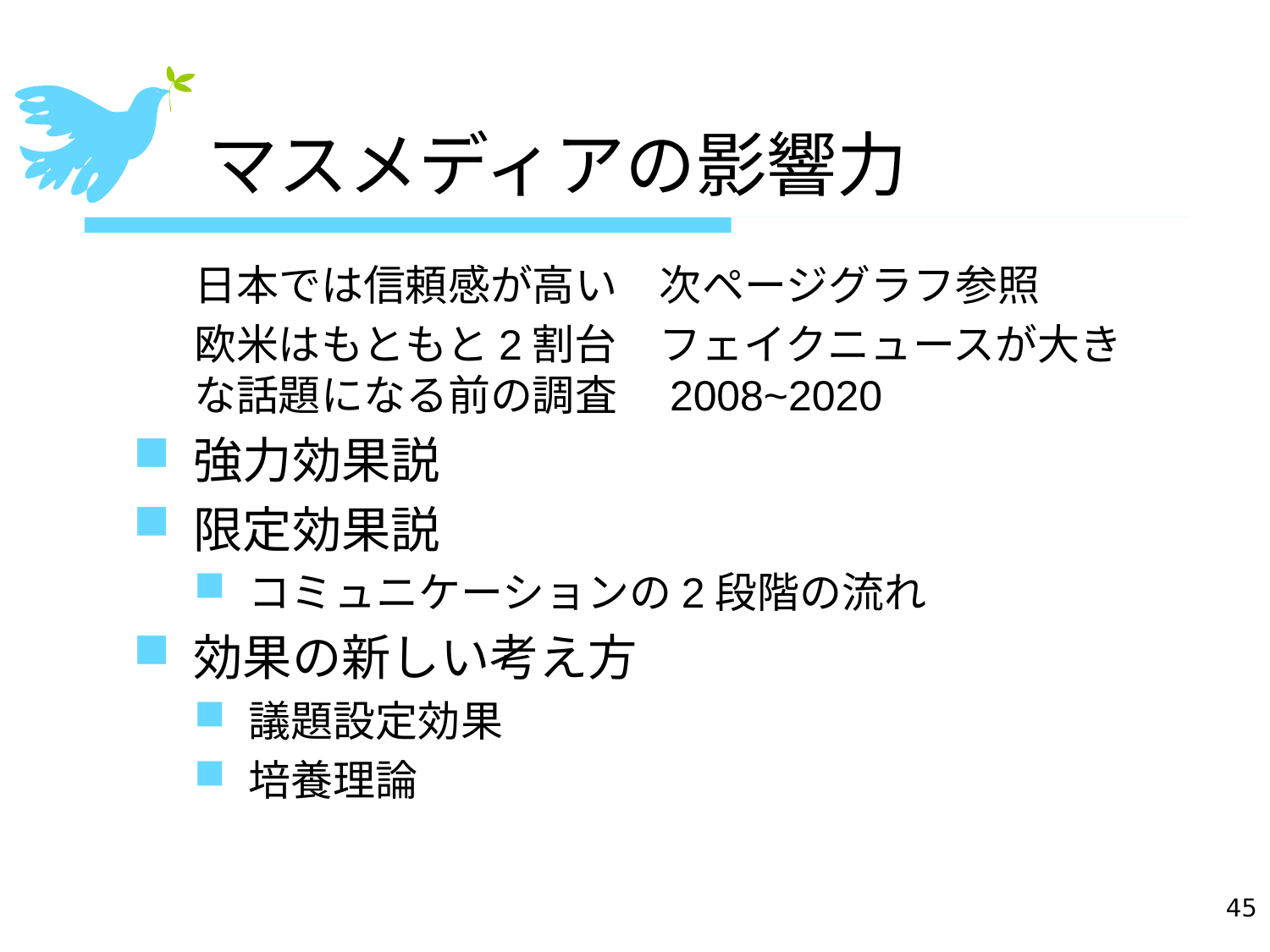

# マスメディアの影響力
日本では信頼感が高い　次ページグラフ参照
欧米はもともと2割台　フェイクニュースが大きな話題になる前の調査　2008~2020
強力効果説
限定効果説
コミュニケーションの2段階の流れ
効果の新しい考え方
議題設定効果
培養理論

45